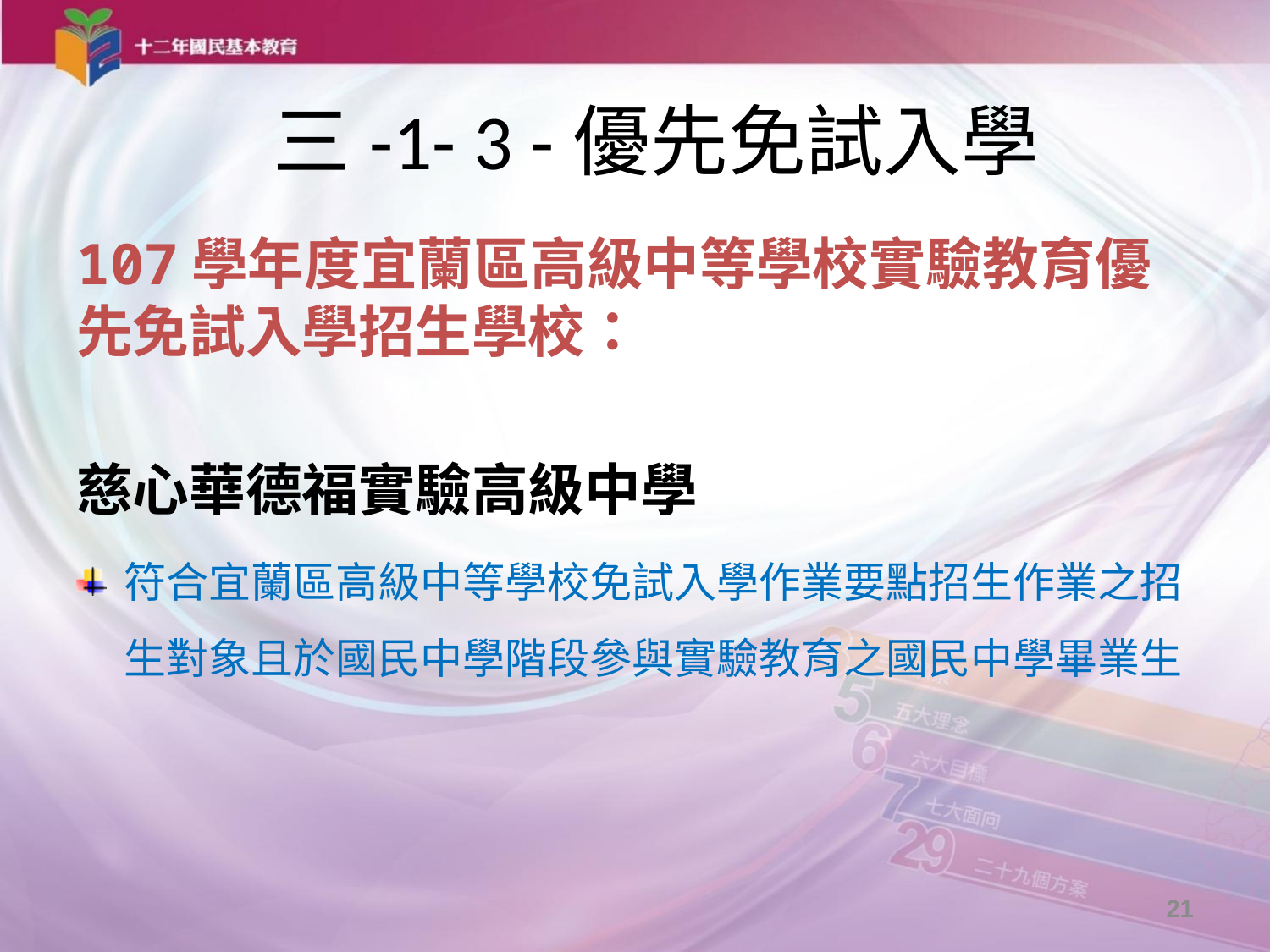

三-1- 3 -優先免試入學
107學年度宜蘭區高級中等學校實驗教育優先免試入學招生學校：

慈心華德福實驗高級中學
符合宜蘭區高級中等學校免試入學作業要點招生作業之招生對象且於國民中學階段參與實驗教育之國民中學畢業生

21